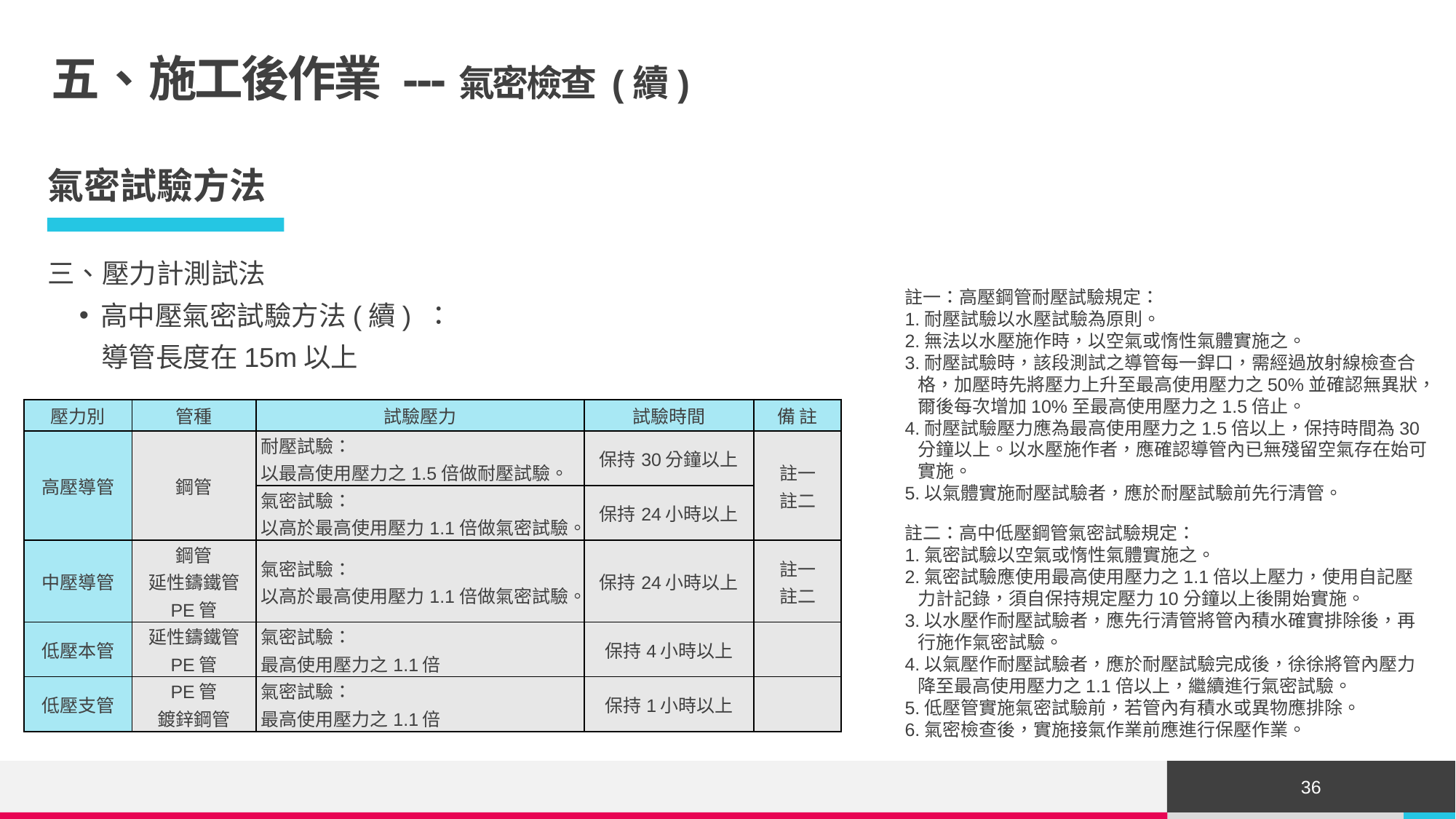

# 五、施工後作業 ---氣密檢查 (續)
氣密試驗方法

三、壓力計測試法
高中壓氣密試驗方法(續) ：
導管長度在15m以上

註一：高壓鋼管耐壓試驗規定：
1.耐壓試驗以水壓試驗為原則。
2.無法以水壓施作時，以空氣或惰性氣體實施之。
3.耐壓試驗時，該段測試之導管每一銲口，需經過放射線檢查合格，加壓時先將壓力上升至最高使用壓力之50%並確認無異狀，爾後每次增加10%至最高使用壓力之1.5倍止。
4.耐壓試驗壓力應為最高使用壓力之1.5倍以上，保持時間為30分鐘以上。以水壓施作者，應確認導管內已無殘留空氣存在始可實施。
5.以氣體實施耐壓試驗者，應於耐壓試驗前先行清管。
註二：高中低壓鋼管氣密試驗規定：
1.氣密試驗以空氣或惰性氣體實施之。
2.氣密試驗應使用最高使用壓力之1.1倍以上壓力，使用自記壓力計記錄，須自保持規定壓力10分鐘以上後開始實施。
3.以水壓作耐壓試驗者，應先行清管將管內積水確實排除後，再行施作氣密試驗。
4.以氣壓作耐壓試驗者，應於耐壓試驗完成後，徐徐將管內壓力降至最高使用壓力之1.1倍以上，繼續進行氣密試驗。
5.低壓管實施氣密試驗前，若管內有積水或異物應排除。
6.氣密檢查後，實施接氣作業前應進行保壓作業。
| 壓力別 | 管種 | 試驗壓力 | 試驗時間 | 備 註 |
| --- | --- | --- | --- | --- |
| 高壓導管 | 鋼管 | 耐壓試驗： 以最高使用壓力之1.5倍做耐壓試驗。 | 保持30分鐘以上 | 註一 註二 |
|  |  | 氣密試驗： 以高於最高使用壓力1.1倍做氣密試驗。 | 保持24小時以上 |  |
| 中壓導管 | 鋼管 延性鑄鐵管 PE管 | 氣密試驗： 以高於最高使用壓力1.1倍做氣密試驗。 | 保持24小時以上 | 註一 註二 |
| 低壓本管 | 延性鑄鐵管 PE管 | 氣密試驗： 最高使用壓力之1.1倍 | 保持4小時以上 |  |
| 低壓支管 | PE管 鍍鋅鋼管 | 氣密試驗： 最高使用壓力之1.1倍 | 保持1小時以上 |  |
36